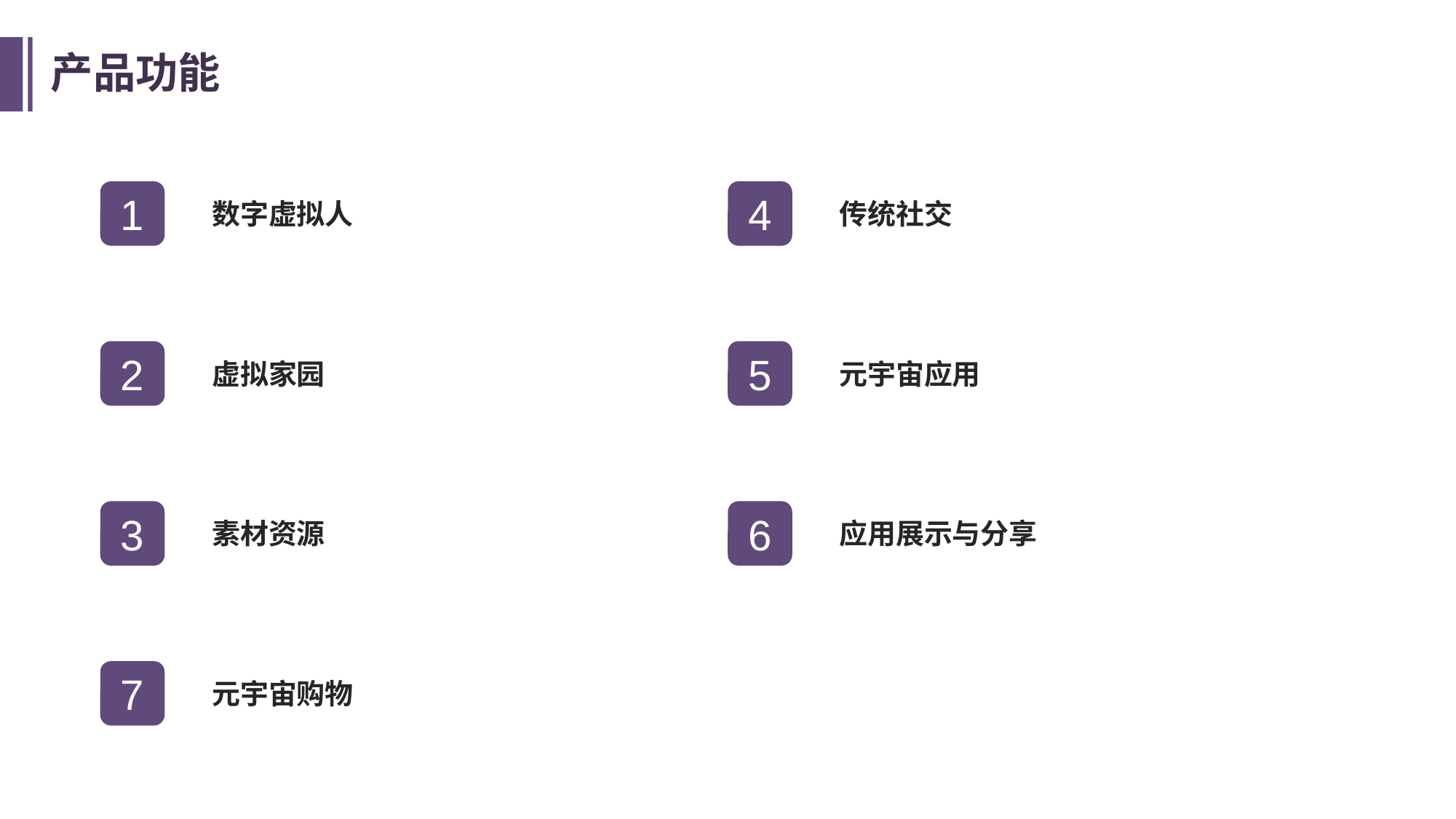

产品功能
1
4
数字虚拟人
传统社交
2
5
元宇宙应用
虚拟家园
3
6
应用展示与分享
素材资源
7
元宇宙购物